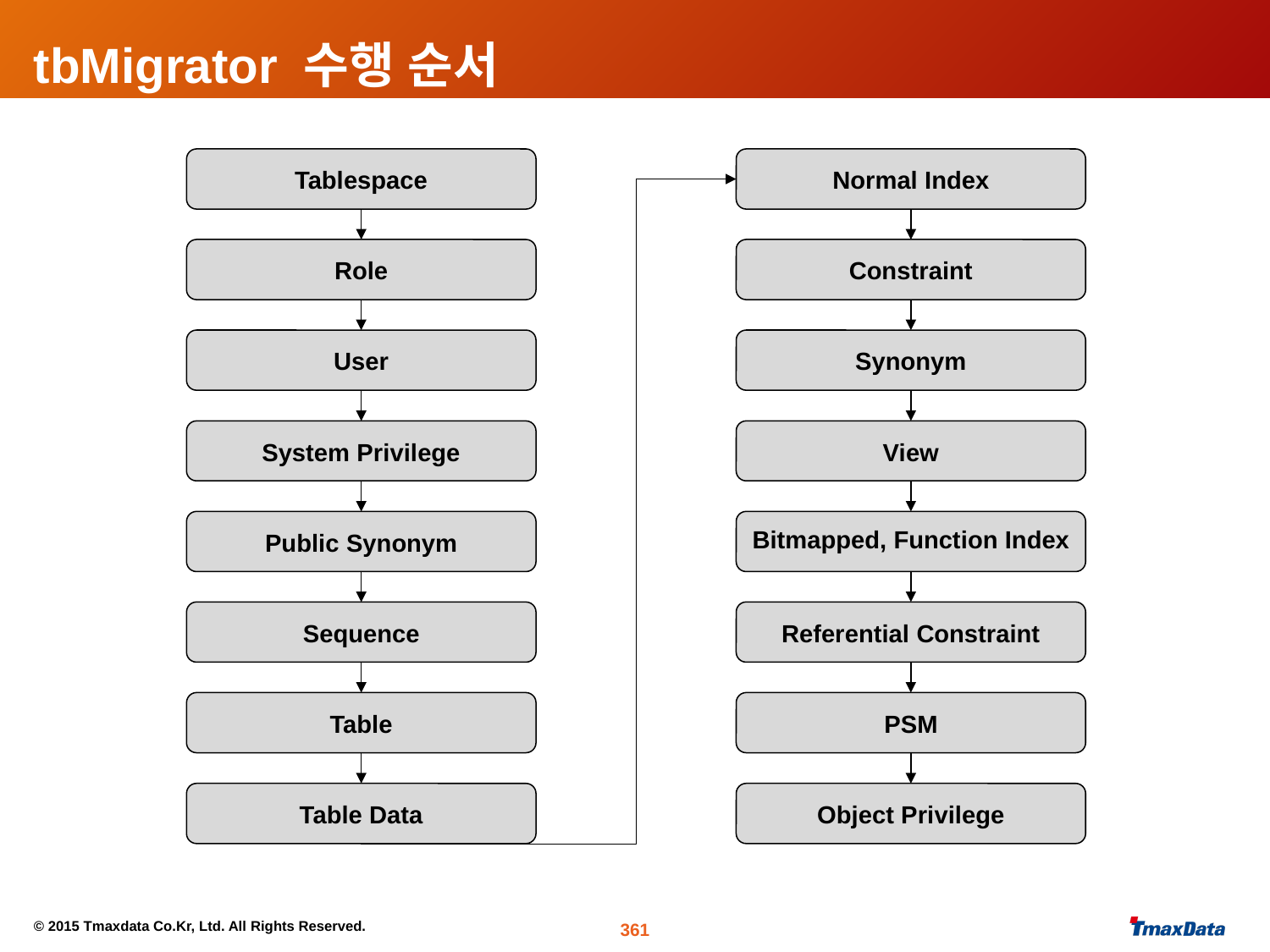

# tbMigrator 수행 순서
Tablespace
Normal Index
Role
Constraint
User
Synonym
System Privilege
View
Public Synonym
Bitmapped, Function Index
Sequence
Referential Constraint
Table
PSM
Table Data
Object Privilege